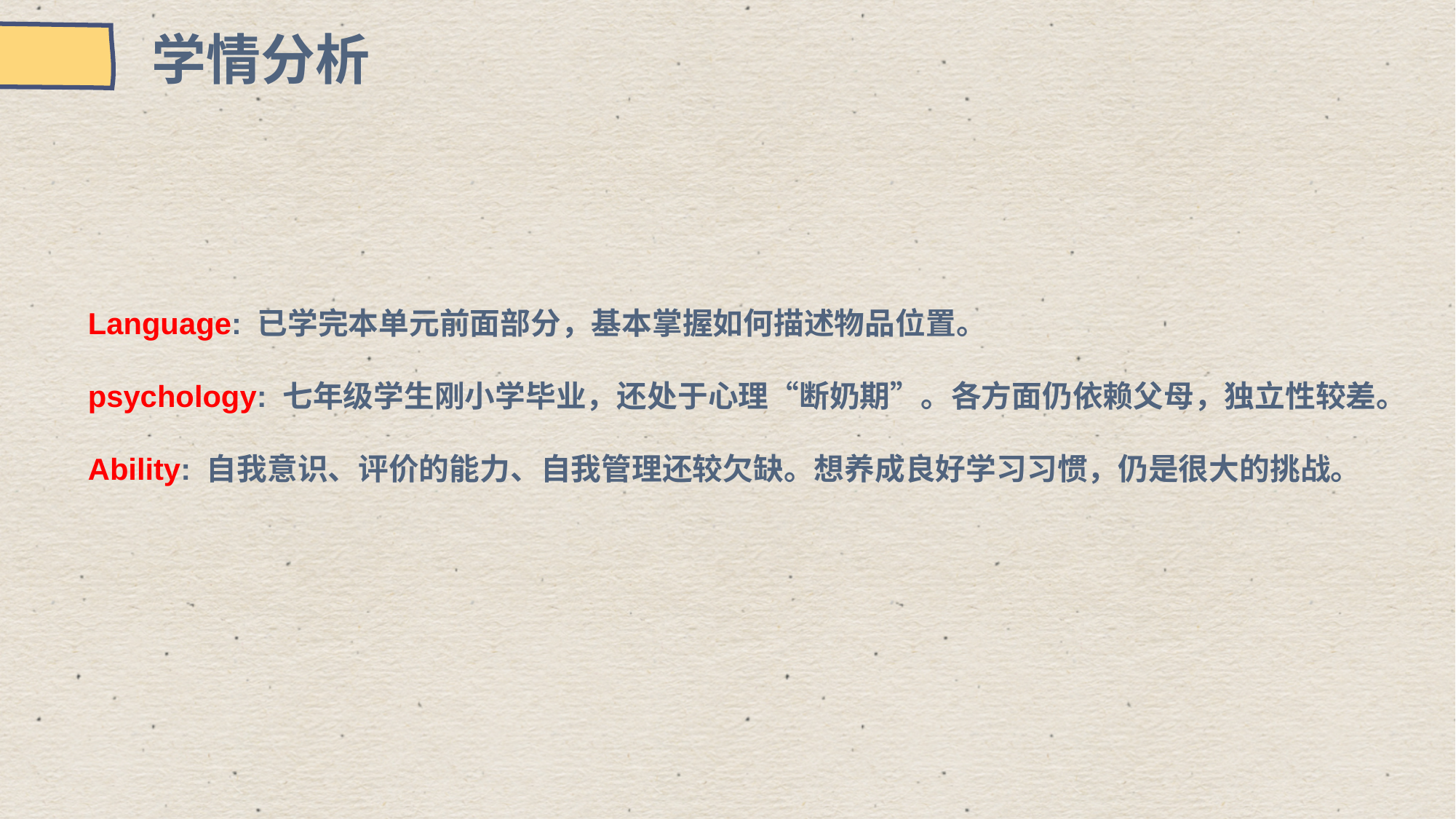

学情分析
Language: 已学完本单元前面部分，基本掌握如何描述物品位置。
psychology: 七年级学生刚小学毕业，还处于心理“断奶期”。各方面仍依赖父母，独立性较差。
Ability: 自我意识、评价的能力、自我管理还较欠缺。想养成良好学习习惯，仍是很大的挑战。